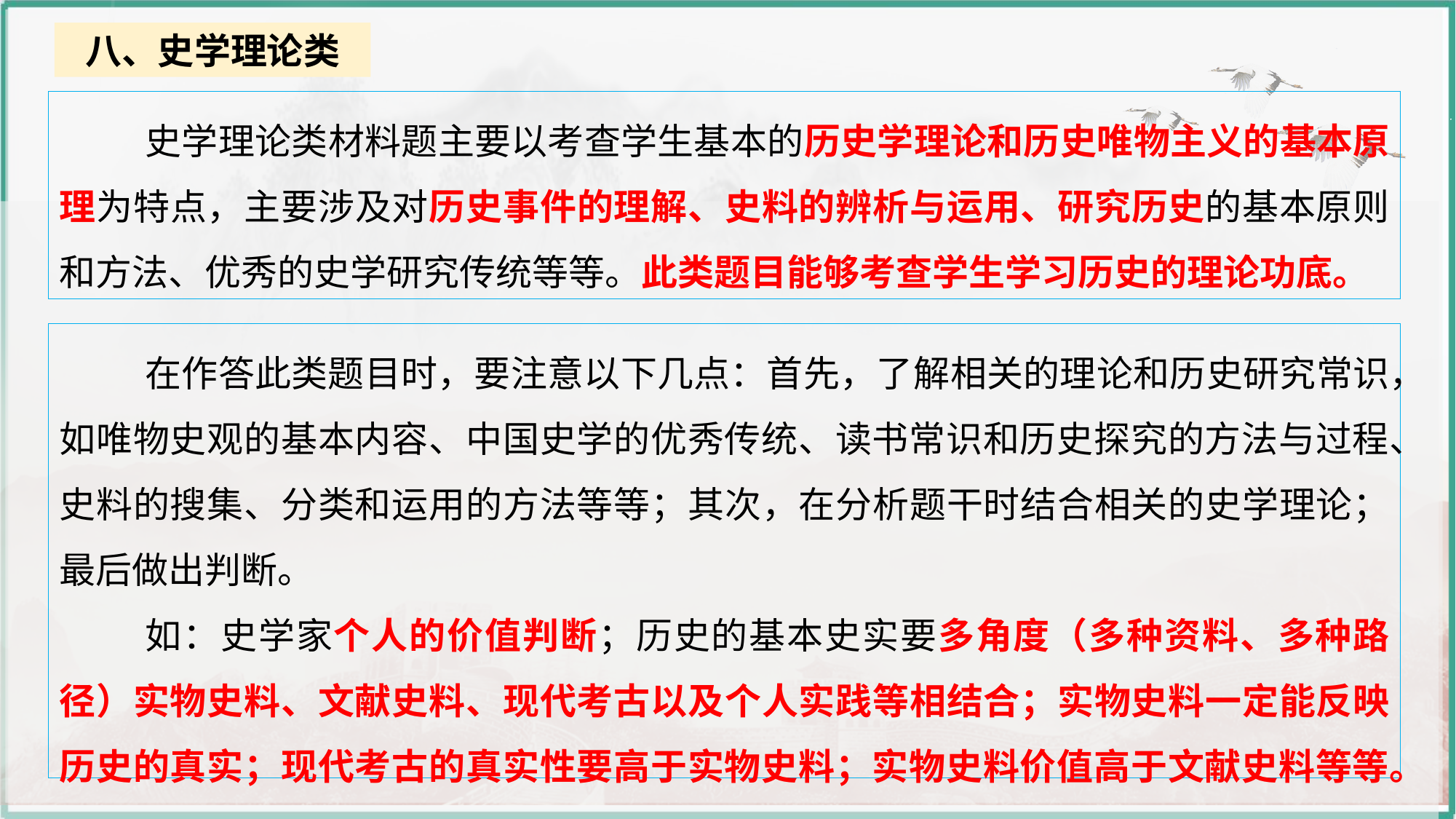

八、史学理论类
史学理论类材料题主要以考查学生基本的历史学理论和历史唯物主义的基本原理为特点，主要涉及对历史事件的理解、史料的辨析与运用、研究历史的基本原则和方法、优秀的史学研究传统等等。此类题目能够考查学生学习历史的理论功底。
在作答此类题目时，要注意以下几点：首先，了解相关的理论和历史研究常识，如唯物史观的基本内容、中国史学的优秀传统、读书常识和历史探究的方法与过程、史料的搜集、分类和运用的方法等等；其次，在分析题干时结合相关的史学理论；最后做出判断。
如：史学家个人的价值判断；历史的基本史实要多角度（多种资料、多种路径）实物史料、文献史料、现代考古以及个人实践等相结合；实物史料一定能反映历史的真实；现代考古的真实性要高于实物史料；实物史料价值高于文献史料等等。